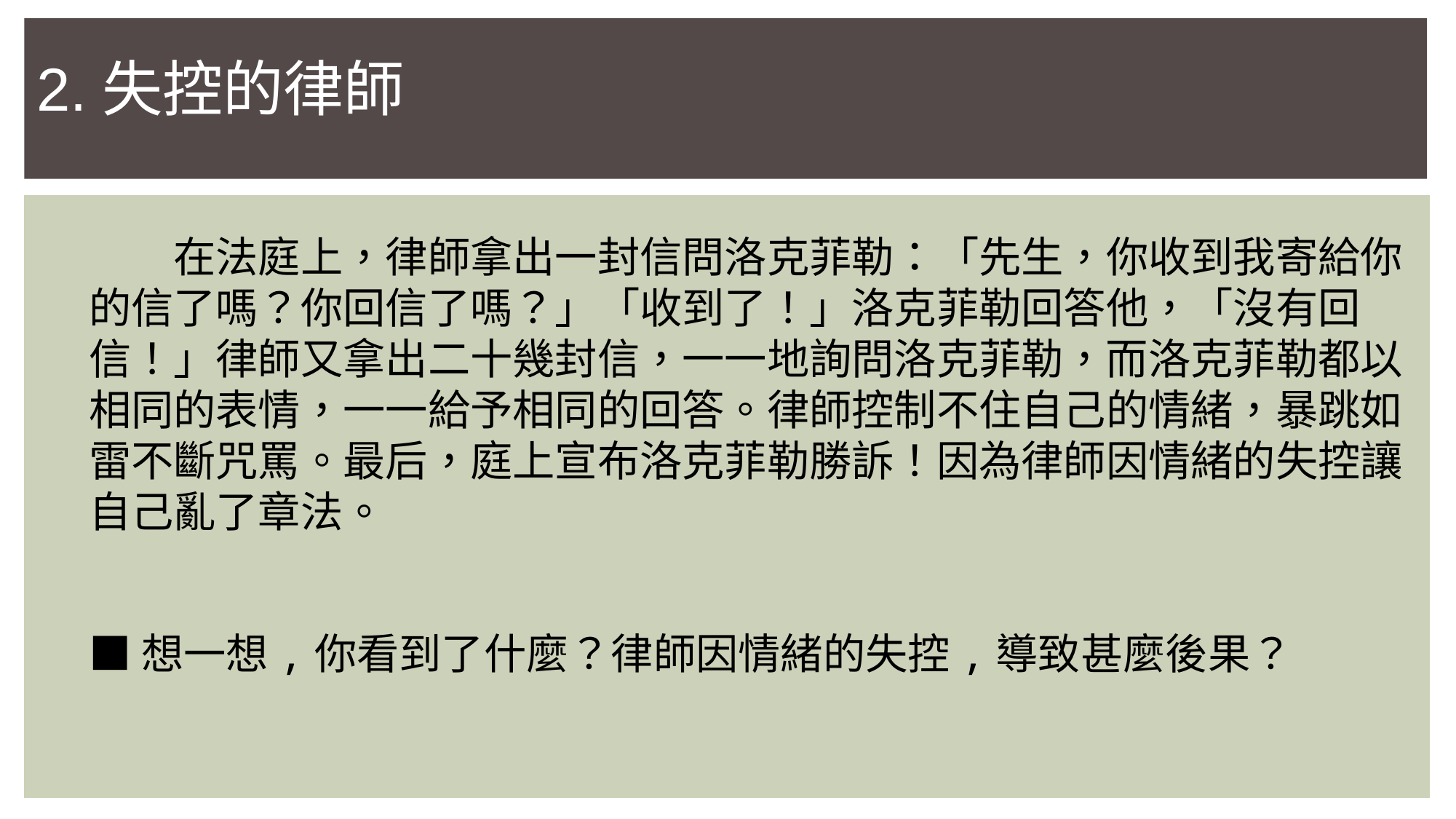

#
2.失控的律師
　　在法庭上，律師拿出一封信問洛克菲勒：「先生，你收到我寄給你的信了嗎？你回信了嗎？」「收到了！」洛克菲勒回答他，「沒有回信！」律師又拿出二十幾封信，一一地詢問洛克菲勒，而洛克菲勒都以相同的表情，一一給予相同的回答。律師控制不住自己的情緒，暴跳如雷不斷咒罵。最后，庭上宣布洛克菲勒勝訴！因為律師因情緒的失控讓自己亂了章法。
■想一想,你看到了什麼？律師因情緒的失控,導致甚麼後果？